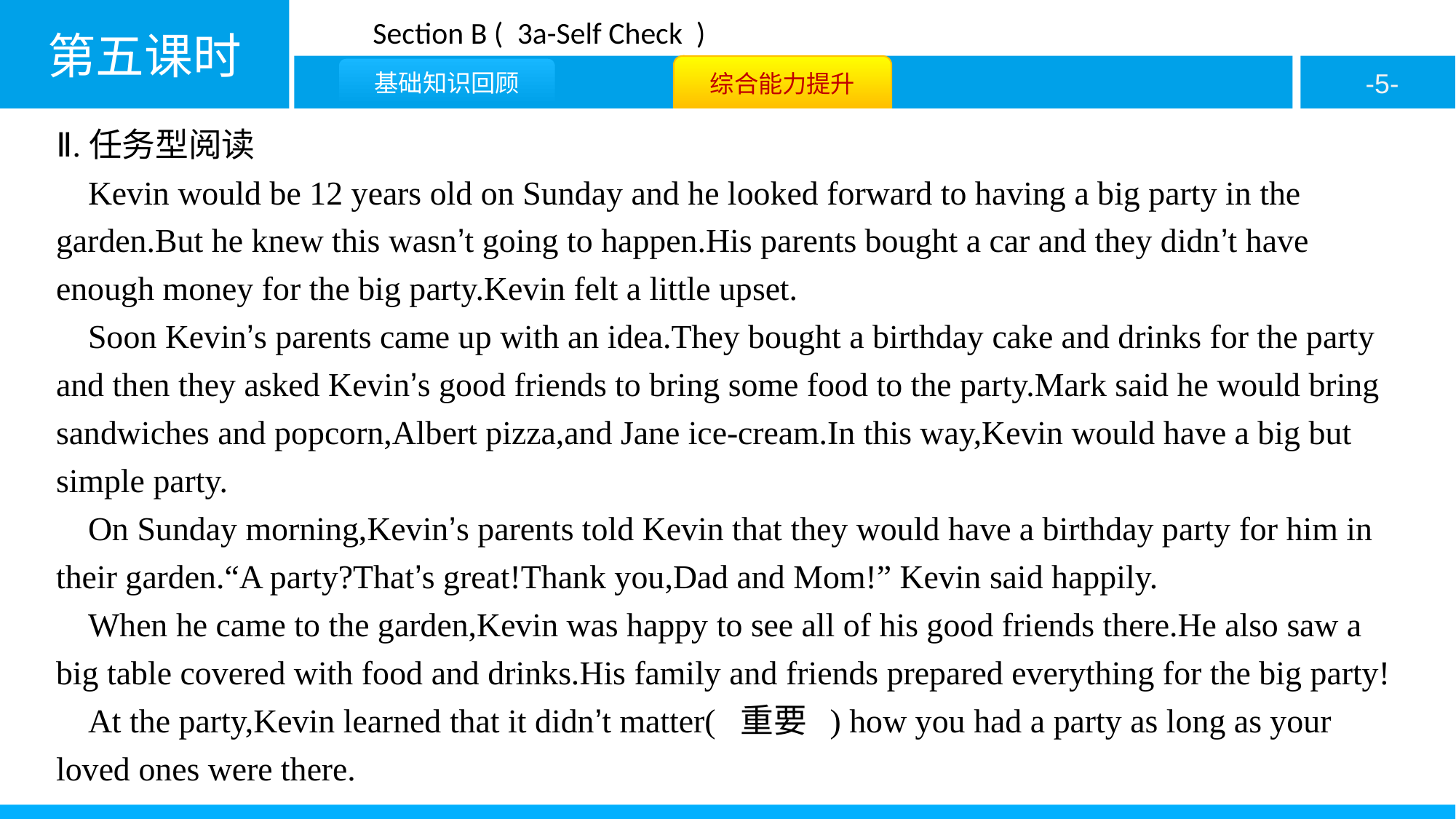

Ⅱ.任务型阅读
Kevin would be 12 years old on Sunday and he looked forward to having a big party in the garden.But he knew this wasn’t going to happen.His parents bought a car and they didn’t have enough money for the big party.Kevin felt a little upset.
Soon Kevin’s parents came up with an idea.They bought a birthday cake and drinks for the party and then they asked Kevin’s good friends to bring some food to the party.Mark said he would bring sandwiches and popcorn,Albert pizza,and Jane ice-cream.In this way,Kevin would have a big but simple party.
On Sunday morning,Kevin’s parents told Kevin that they would have a birthday party for him in their garden.“A party?That’s great!Thank you,Dad and Mom!” Kevin said happily.
When he came to the garden,Kevin was happy to see all of his good friends there.He also saw a big table covered with food and drinks.His family and friends prepared everything for the big party!
At the party,Kevin learned that it didn’t matter(  重要  ) how you had a party as long as your loved ones were there.